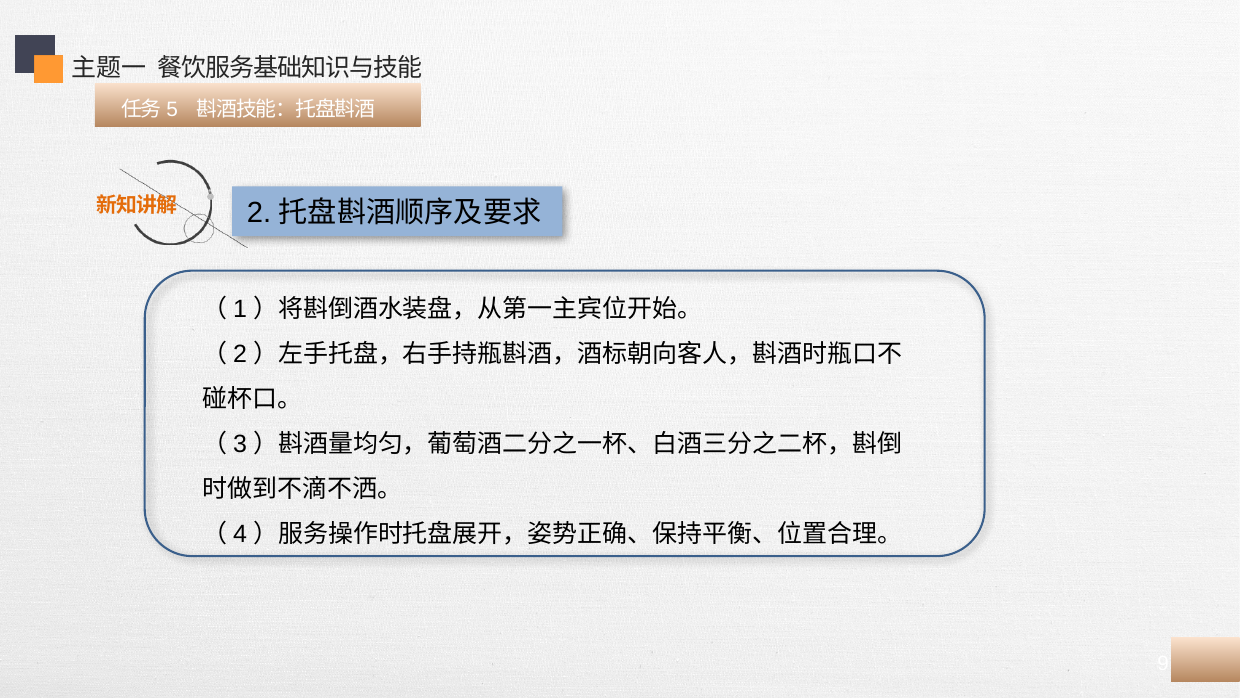

主题一  餐饮服务基础知识与技能

 任务5   斟酒技能：托盘斟酒
2.托盘斟酒顺序及要求

（1）将斟倒酒水装盘，从第一主宾位开始。
（2）左手托盘，右手持瓶斟酒，酒标朝向客人，斟酒时瓶口不碰杯口。
（3）斟酒量均匀，葡萄酒二分之一杯、白酒三分之二杯，斟倒时做到不滴不洒。
（4）服务操作时托盘展开，姿势正确、保持平衡、位置合理。